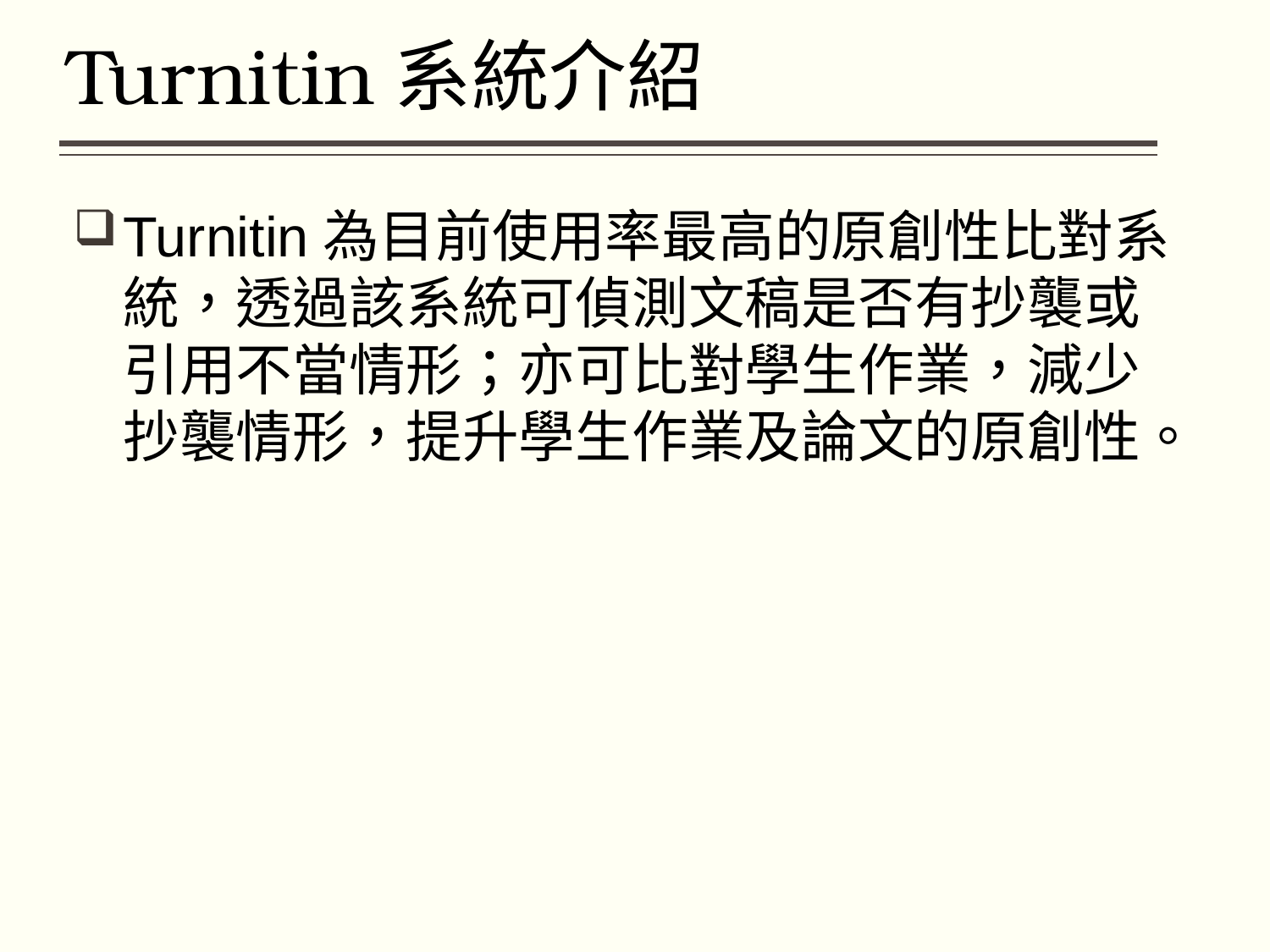

# Turnitin系統介紹
Turnitin為目前使用率最高的原創性比對系統，透過該系統可偵測文稿是否有抄襲或引用不當情形；亦可比對學生作業，減少抄襲情形，提升學生作業及論文的原創性。

          21